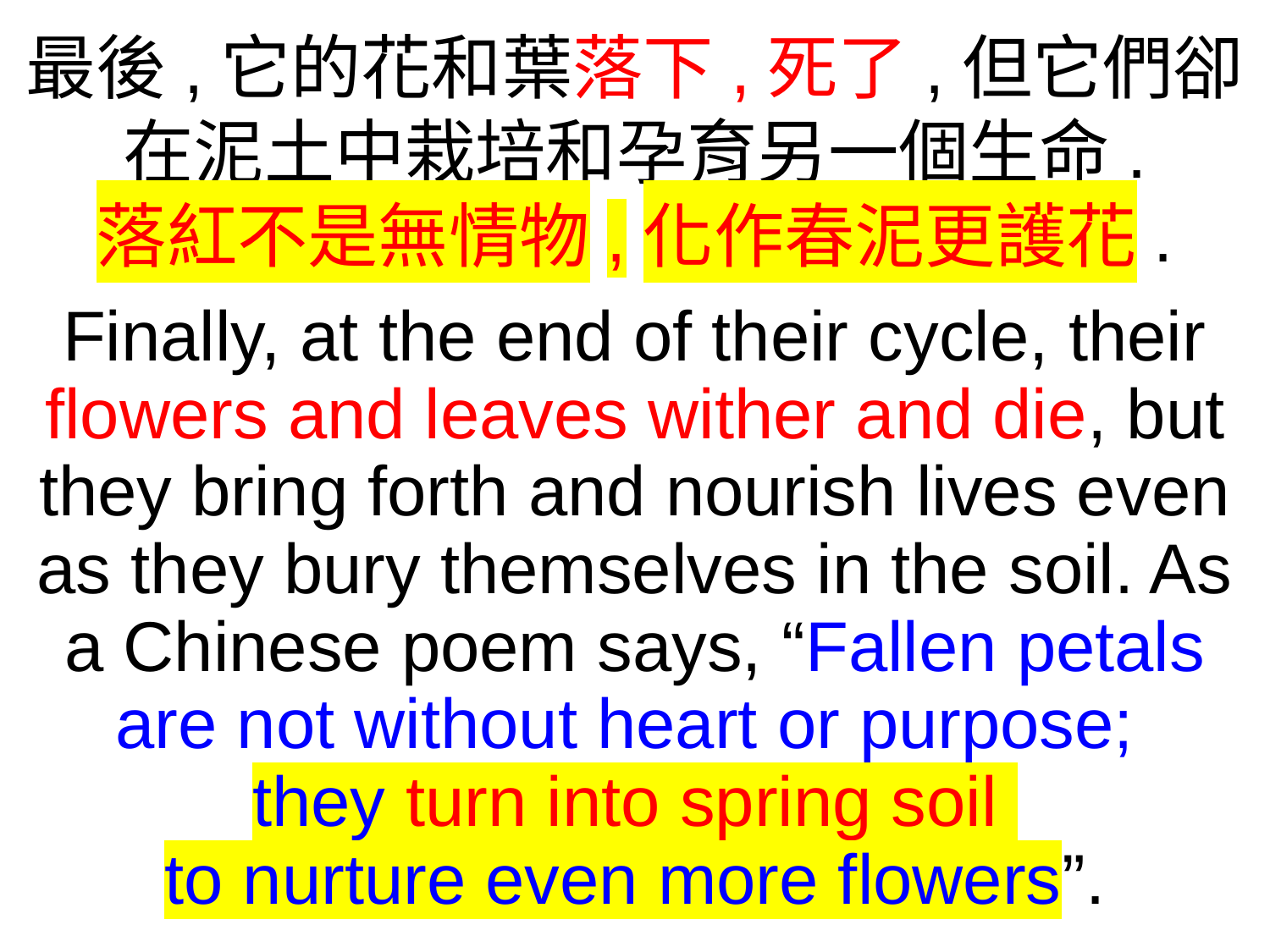

最後,它的花和葉落下,死了,但它們卻在泥土中栽培和孕育另一個生命.
落紅不是無情物,化作春泥更護花.
Finally, at the end of their cycle, their flowers and leaves wither and die, but they bring forth and nourish lives even as they bury themselves in the soil. As a Chinese poem says, “Fallen petals are not without heart or purpose;
they turn into spring soil
to nurture even more flowers”.